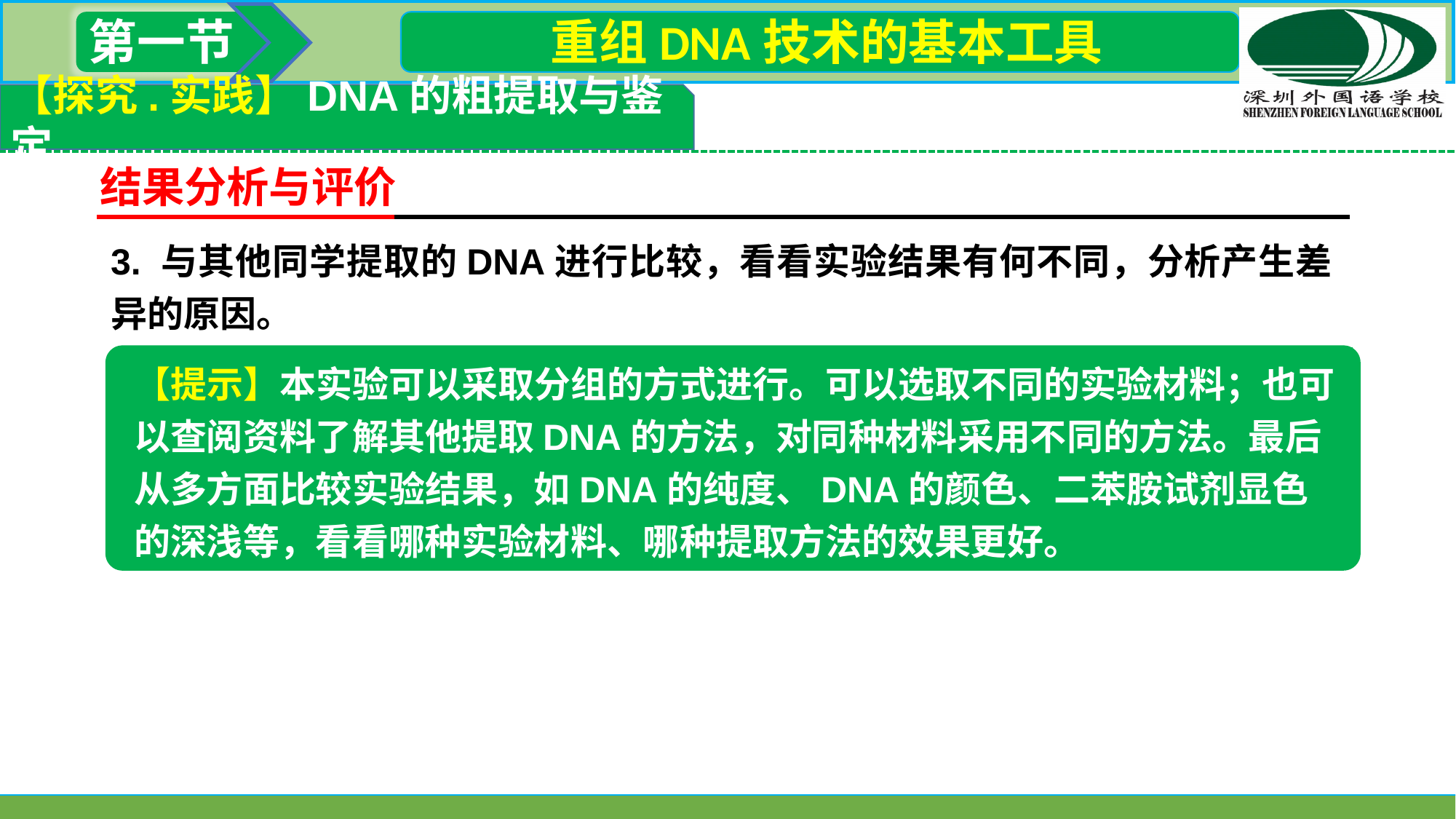

第一节
    重组DNA技术的基本工具
【探究.实践】DNA的粗提取与鉴定
结果分析与评价
3. 与其他同学提取的DNA进行比较，看看实验结果有何不同，分析产生差异的原因。

【提示】本实验可以采取分组的方式进行。可以选取不同的实验材料；也可以查阅资料了解其他提取DNA的方法，对同种材料采用不同的方法。最后从多方面比较实验结果，如DNA的纯度、DNA的颜色、二苯胺试剂显色的深浅等，看看哪种实验材料、哪种提取方法的效果更好。